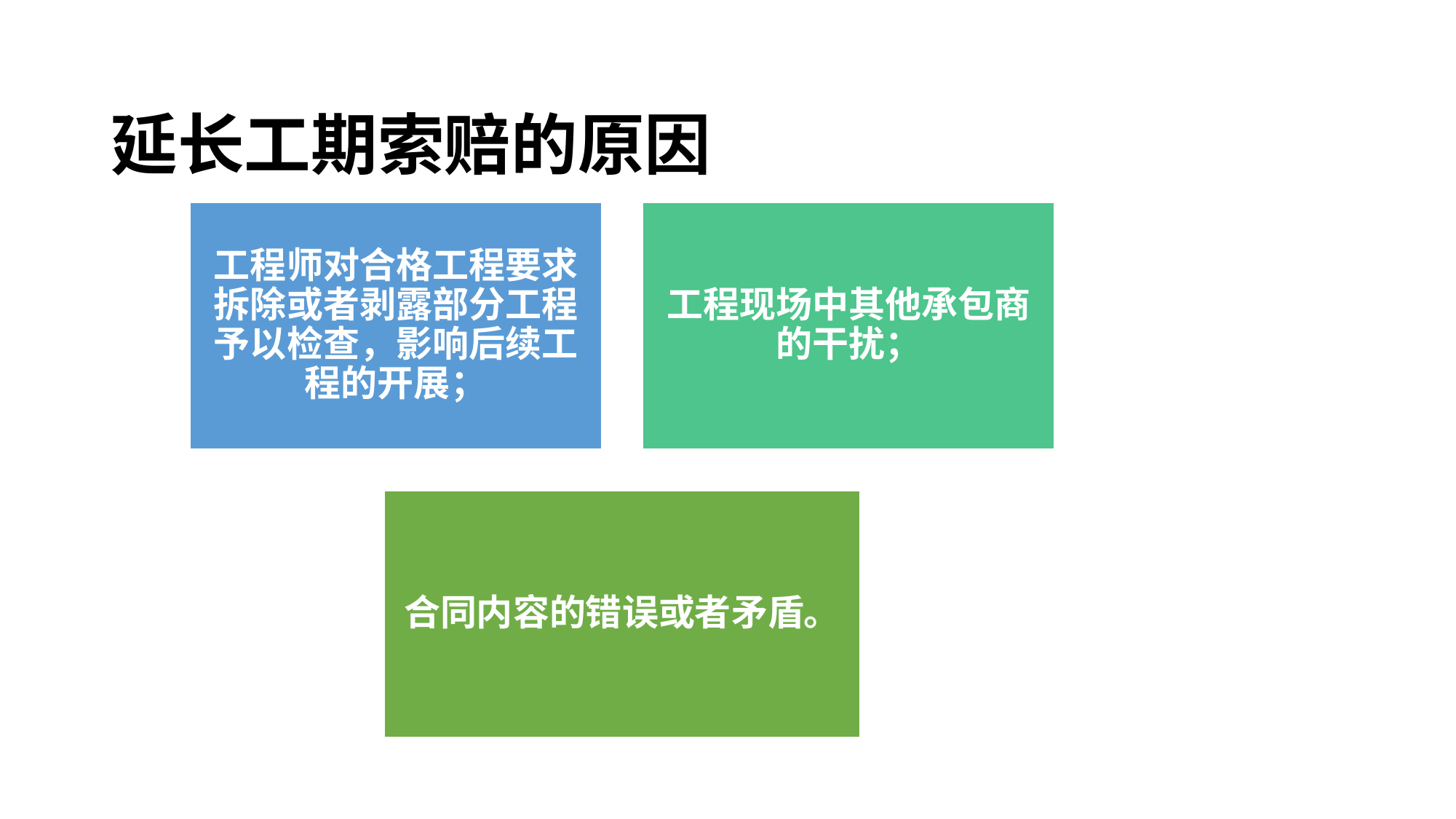

# 延长工期索赔的原因
工程师对合格工程要求拆除或者剥露部分工程予以检查，影响后续工程的开展；
工程现场中其他承包商的干扰；
合同内容的错误或者矛盾。